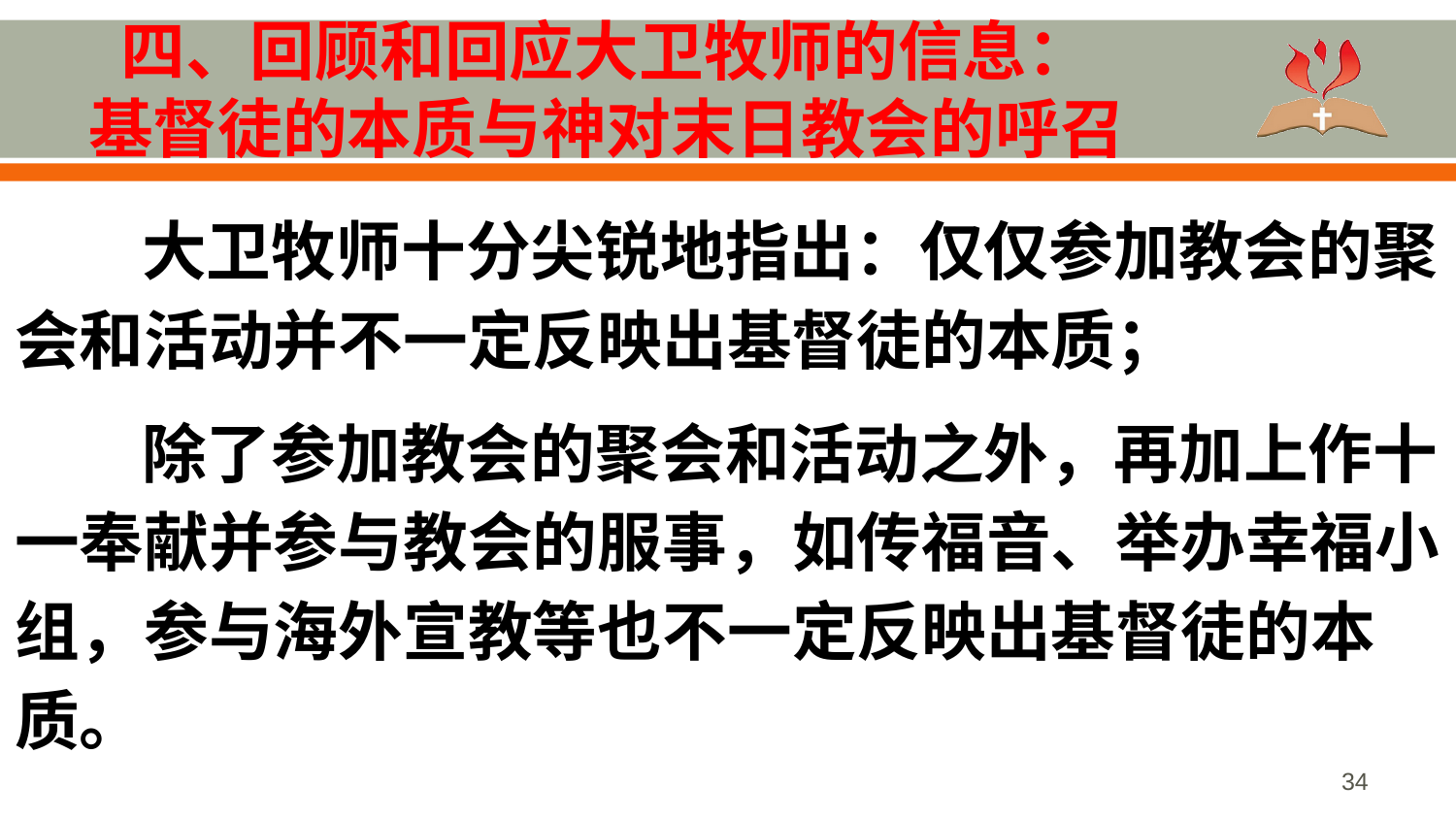

# 四、回顾和回应大卫牧师的信息： 基督徒的本质与神对末日教会的呼召
大卫牧师十分尖锐地指出：仅仅参加教会的聚会和活动并不一定反映出基督徒的本质；
除了参加教会的聚会和活动之外，再加上作十一奉献并参与教会的服事，如传福音、举办幸福小组，参与海外宣教等也不一定反映出基督徒的本质。

34